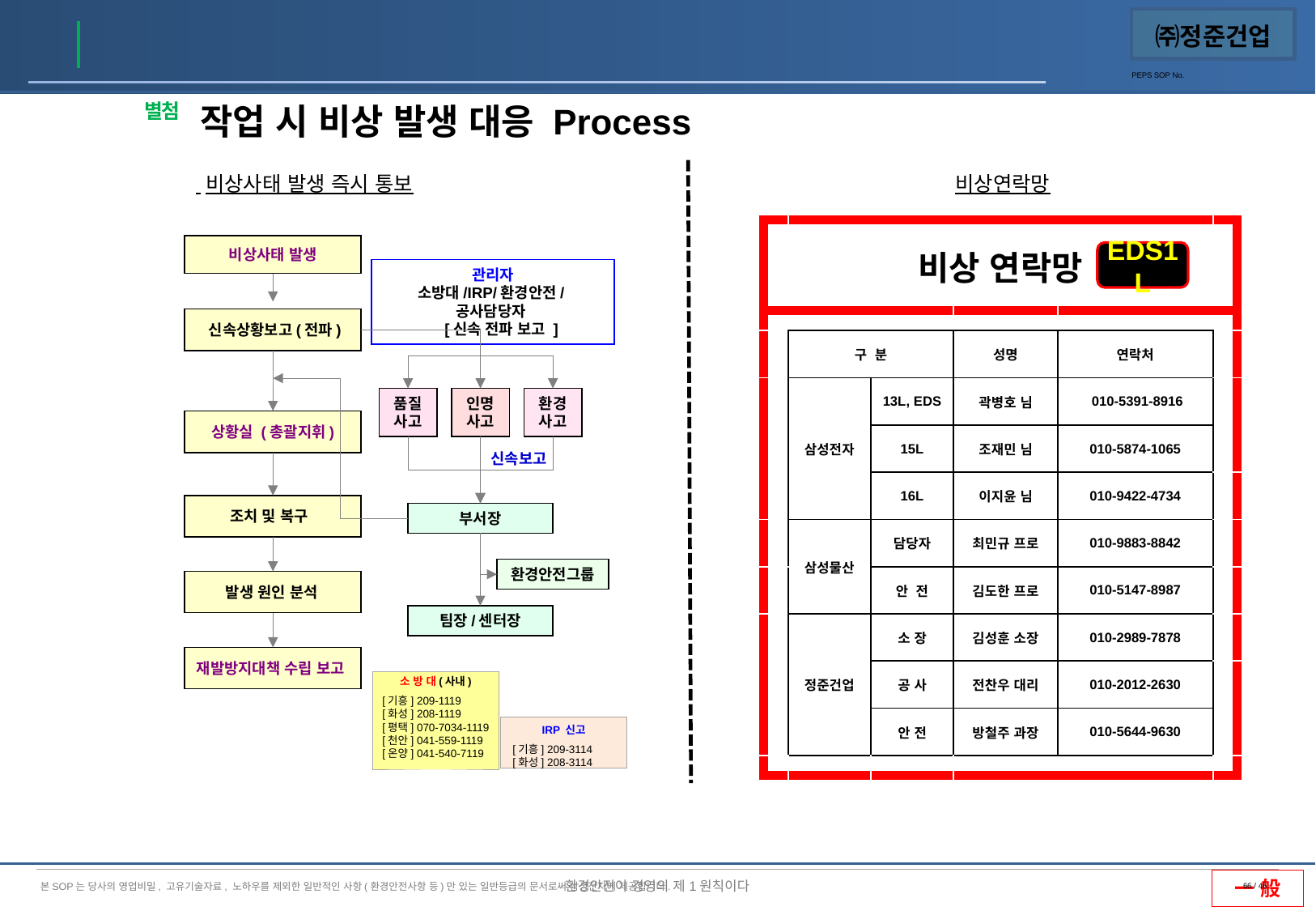

별첨
작업 시 비상 발생 대응 Process
 비상사태 발생 즉시 통보
비상연락망
|  | 비상 연락망 |  |  |  |  |
| --- | --- | --- | --- | --- | --- |
|  |  |  |  |  |  |
|  | 구 분 |  | 성명 | 연락처 |  |
|  | 삼성전자 | 13L, EDS | 곽병호 님 | 010-5391-8916 |  |
|  |  | 15L | 조재민 님 | 010-5874-1065 |  |
|  |  | 16L | 이지윤 님 | 010-9422-4734 |  |
|  | 삼성물산 | 담당자 | 최민규 프로 | 010-9883-8842 |  |
|  |  | 안 전 | 김도한 프로 | 010-5147-8987 |  |
|  | 정준건업 | 소 장 | 김성훈 소장 | 010-2989-7878 |  |
|  |  | 공 사 | 전찬우 대리 | 010-2012-2630 |  |
|  |  | 안 전 | 방철주 과장 | 010-5644-9630 |  |
|  |  |  |  |  |  |
비상사태 발생
EDS1L
관리자
소방대/IRP/환경안전/공사담당자
    [신속 전파 보고 ]
  신속상황보고(전파)

품질
사고
인명
사고
환경
사고
상황실 (총괄지휘)
신속보고
       조치 및 복구
부서장
환경안전그룹
      발생 원인 분석
팀장/센터장
재발방지대책 수립 보고
소 방 대(사내)
[기흥] 209-1119
[화성] 208-1119
[평택] 070-7034-1119
[천안] 041-559-1119
[온양] 041-540-7119

IRP 신고
[기흥] 209-3114
[화성] 208-3114